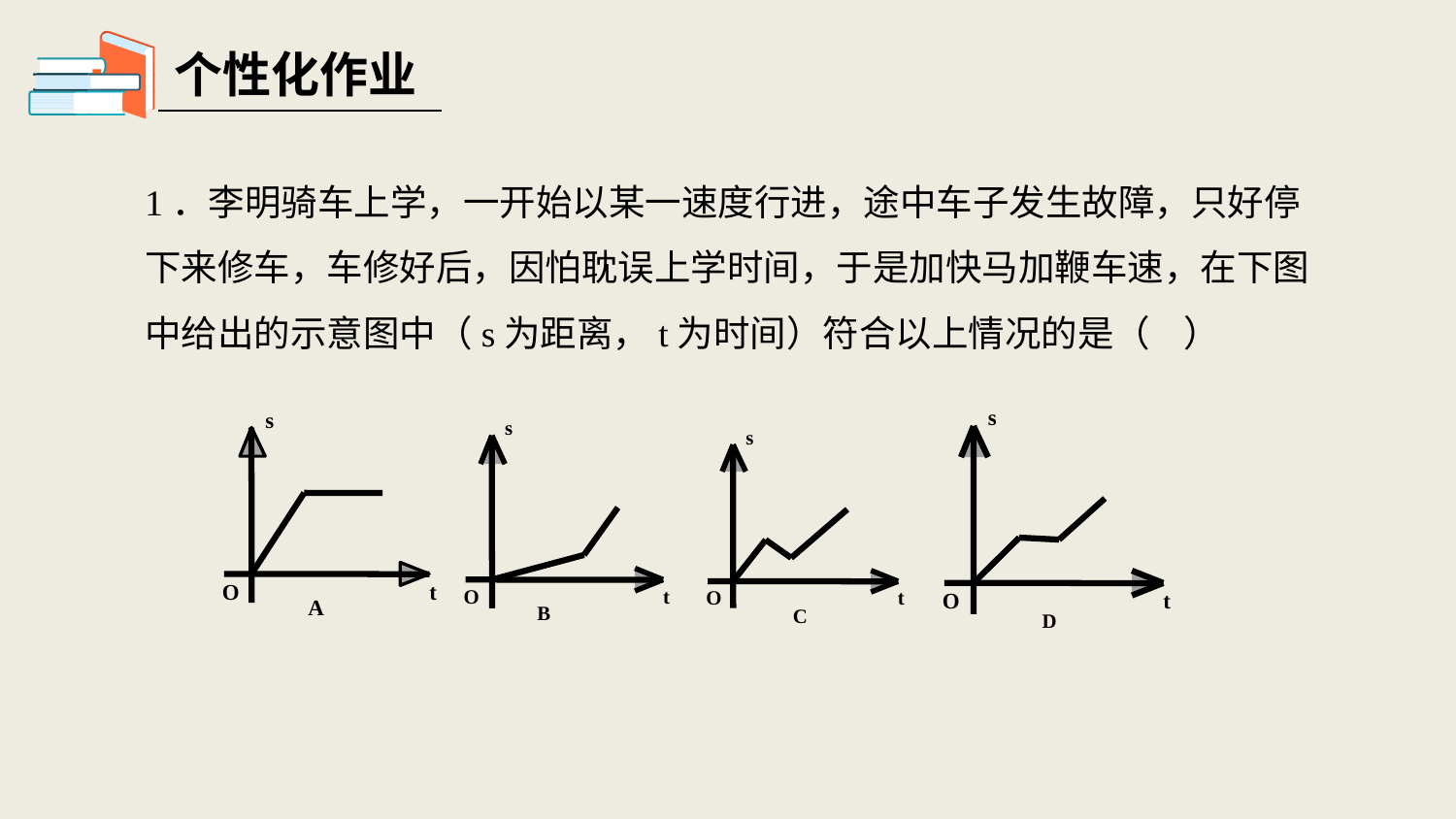

个性化作业
1．李明骑车上学，一开始以某一速度行进，途中车子发生故障，只好停下来修车，车修好后，因怕耽误上学时间，于是加快马加鞭车速，在下图中给出的示意图中（s为距离，t为时间）符合以上情况的是（    ）

s

O
t
D
s

O
t
A
s

O
t
B
s

O
t
C